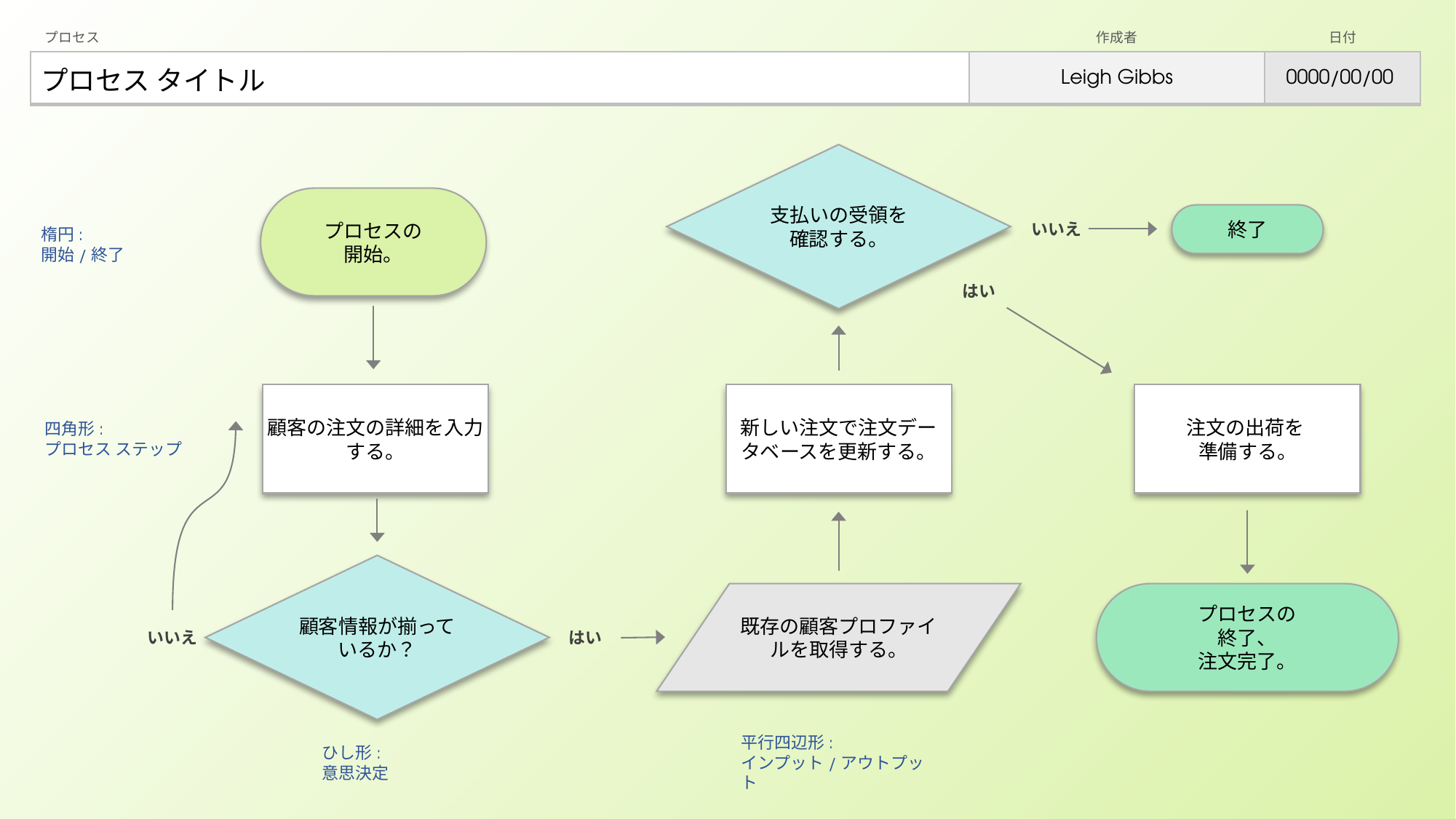

| プロセス | 作成者 | 日付 |
| --- | --- | --- |
| プロセス タイトル | Leigh Gibbs | 0000/00/00 |
支払いの受領を
確認する。
プロセスの
開始。
いいえ
終了
楕円:
開始/終了
はい
顧客の注文の詳細を入力する。
新しい注文で注文デー
タベースを更新する。
注文の出荷を
準備する。
四角形:
プロセス ステップ
顧客情報が揃っているか？
既存の顧客プロファイルを取得する。
プロセスの
終了、
注文完了。
いいえ
はい
ひし形:
意思決定
平行四辺形:
インプット/アウトプット